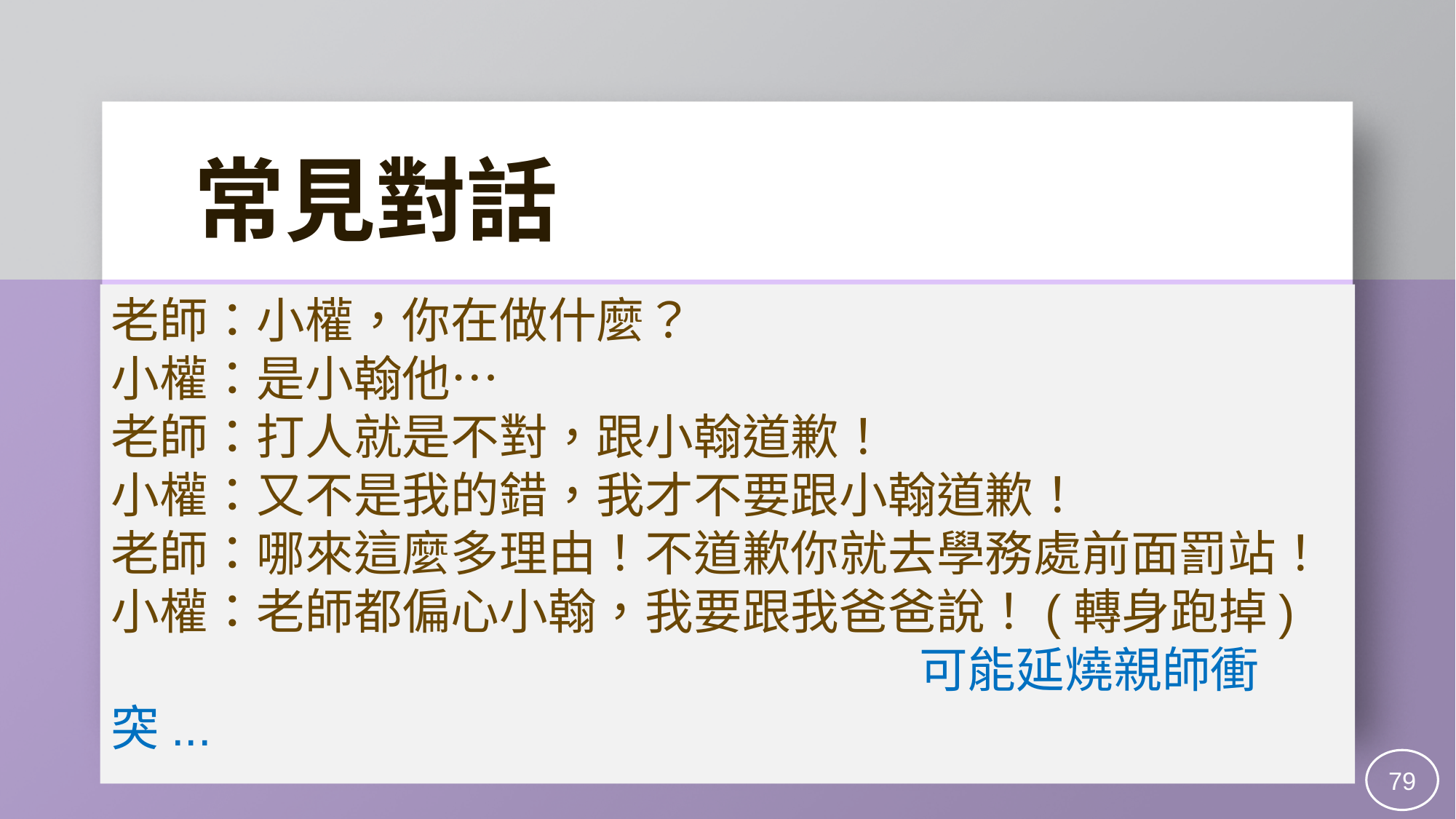

常見對話
老師：小權，你在做什麼？
小權：是小翰他…
老師：打人就是不對，跟小翰道歉！
小權：又不是我的錯，我才不要跟小翰道歉！
老師：哪來這麼多理由！不道歉你就去學務處前面罰站！
小權：老師都偏心小翰，我要跟我爸爸說！(轉身跑掉)
                                                                         可能延燒親師衝突...

79